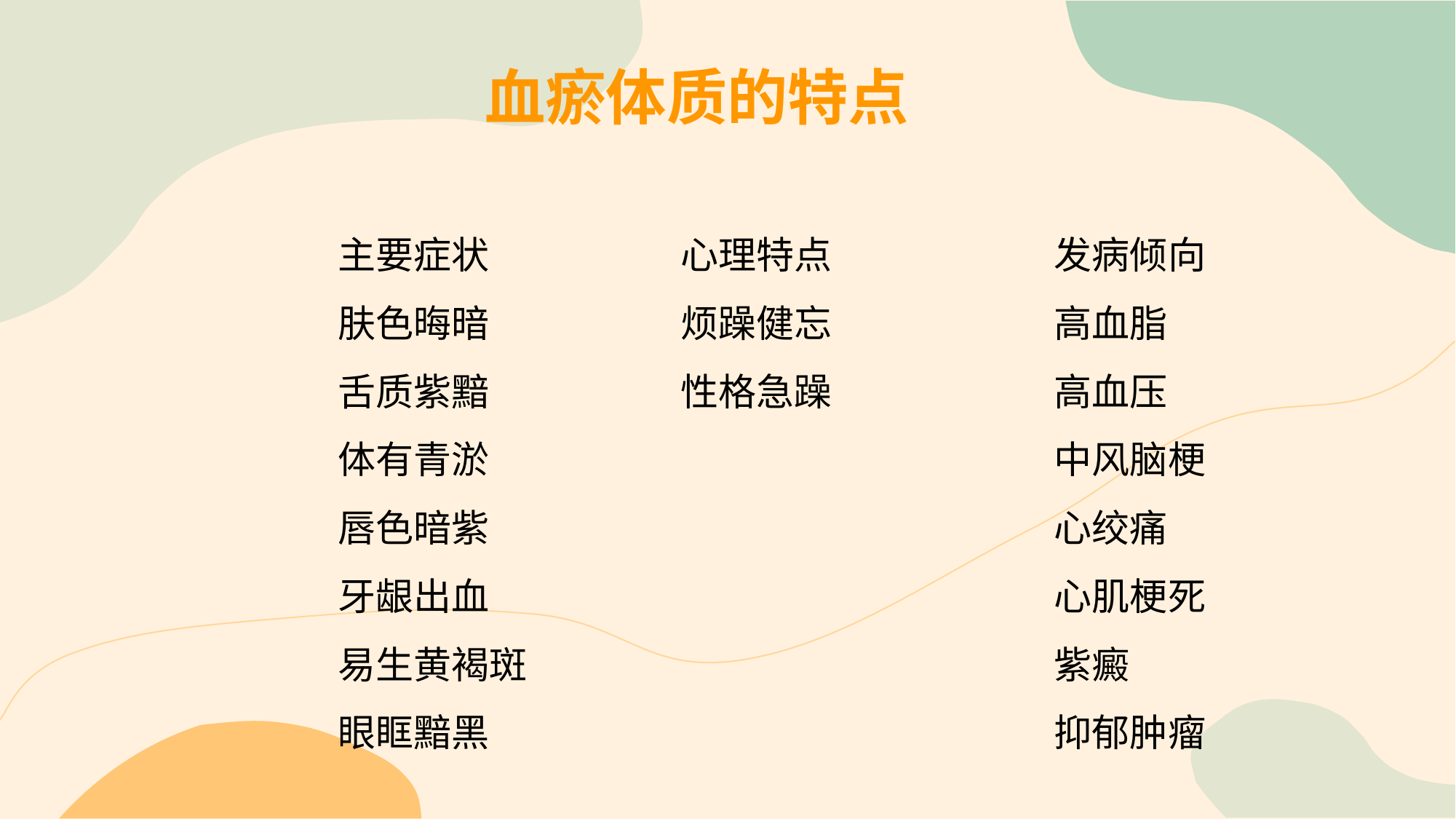

血瘀体质的特点
主要症状
肤色晦暗
舌质紫黯
体有青淤
唇色暗紫
牙龈出血
易生黄褐斑
眼眶黯黑

心理特点
烦躁健忘
性格急躁

发病倾向
高血脂
高血压
中风脑梗
心绞痛
心肌梗死
紫癜
抑郁肿瘤